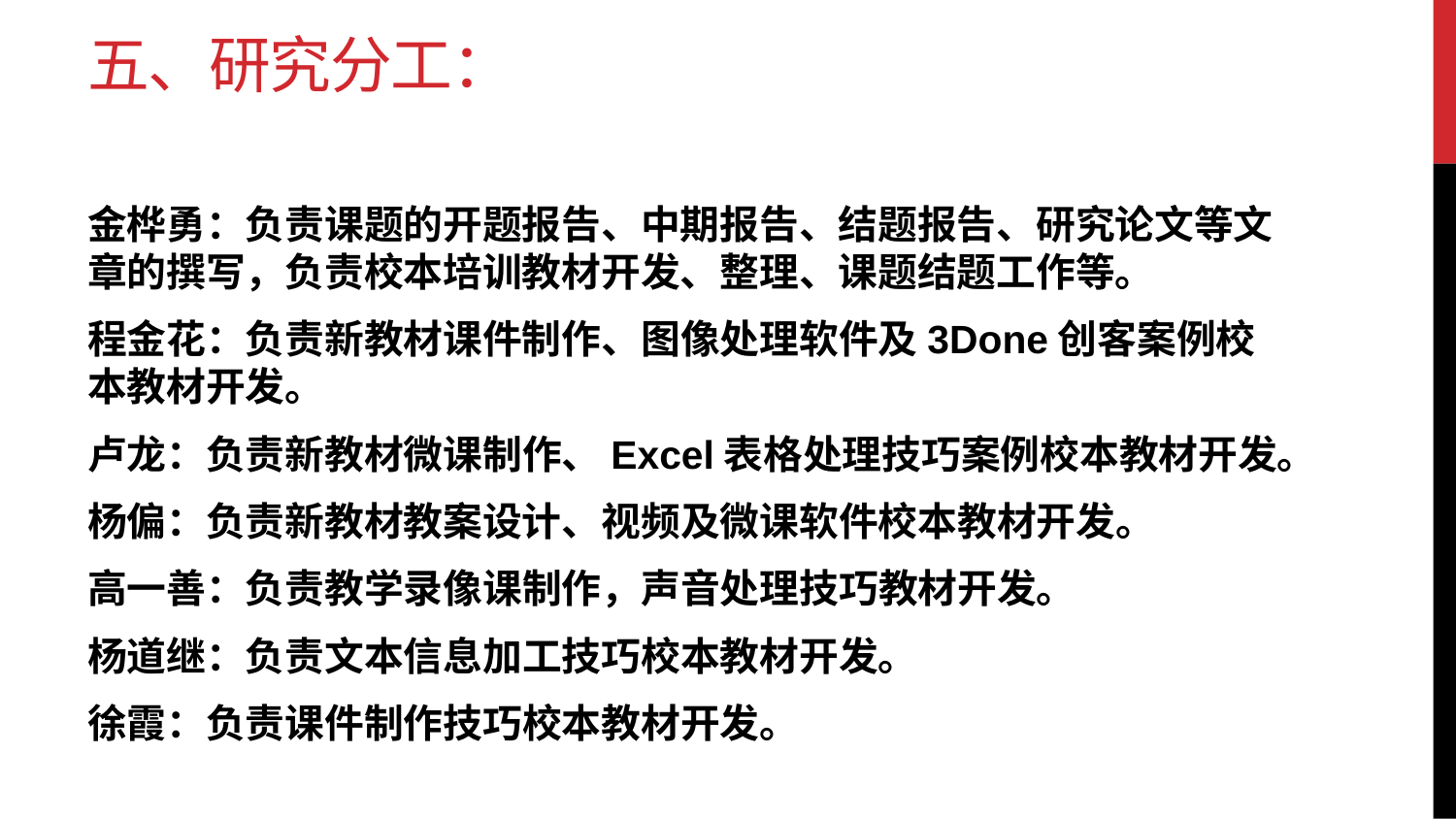

# 五、研究分工：
金桦勇：负责课题的开题报告、中期报告、结题报告、研究论文等文章的撰写，负责校本培训教材开发、整理、课题结题工作等。
程金花：负责新教材课件制作、图像处理软件及3Done创客案例校本教材开发。
卢龙：负责新教材微课制作、Excel表格处理技巧案例校本教材开发。
杨偏：负责新教材教案设计、视频及微课软件校本教材开发。
高一善：负责教学录像课制作，声音处理技巧教材开发。
杨道继：负责文本信息加工技巧校本教材开发。
徐霞：负责课件制作技巧校本教材开发。